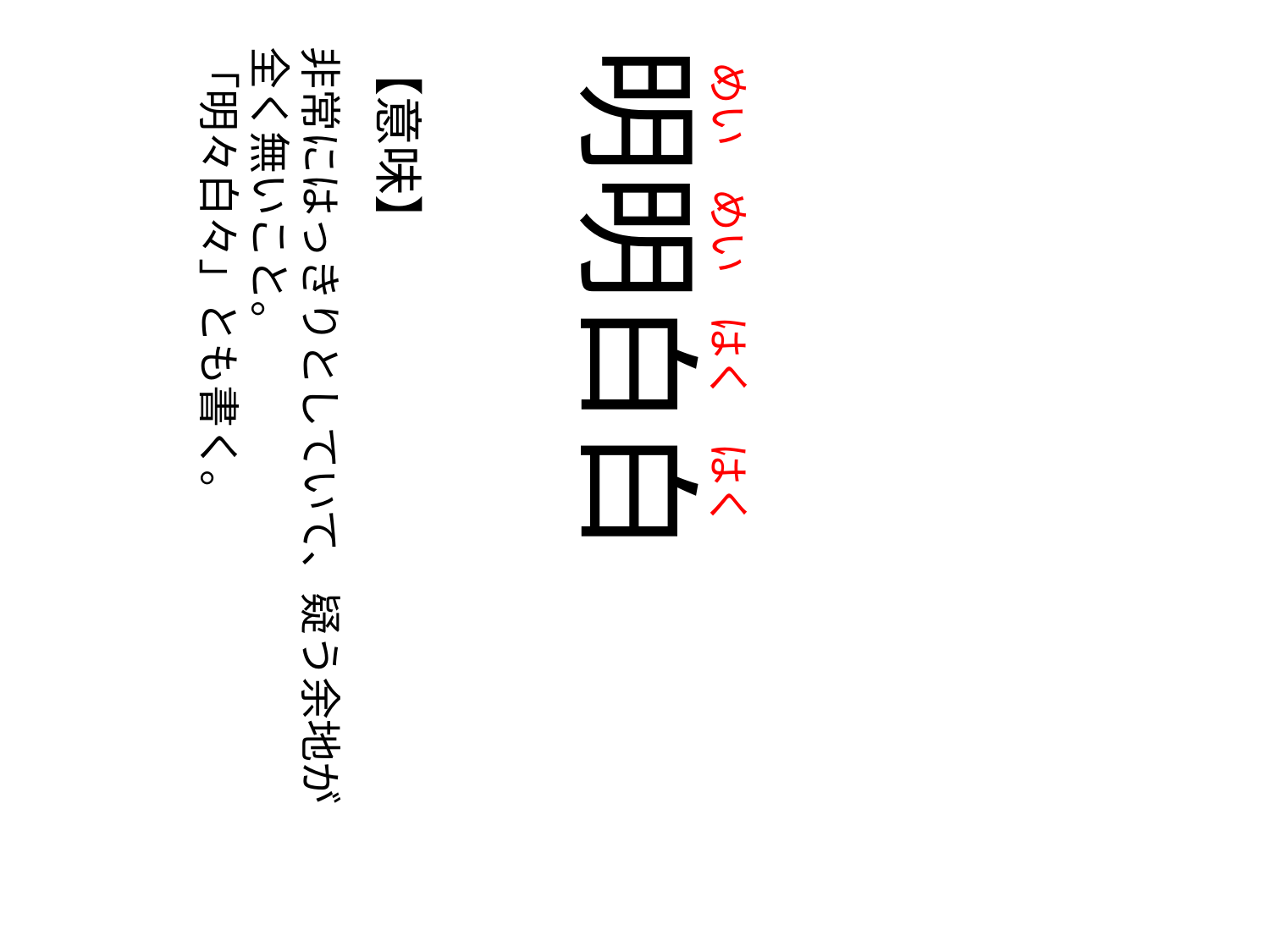

めい
の
めい
の
はく
の
はく
非常にはっきりとしていて、疑う余地が
全く無いこと。
「明々白々」とも書く。
【意味】
明明白白